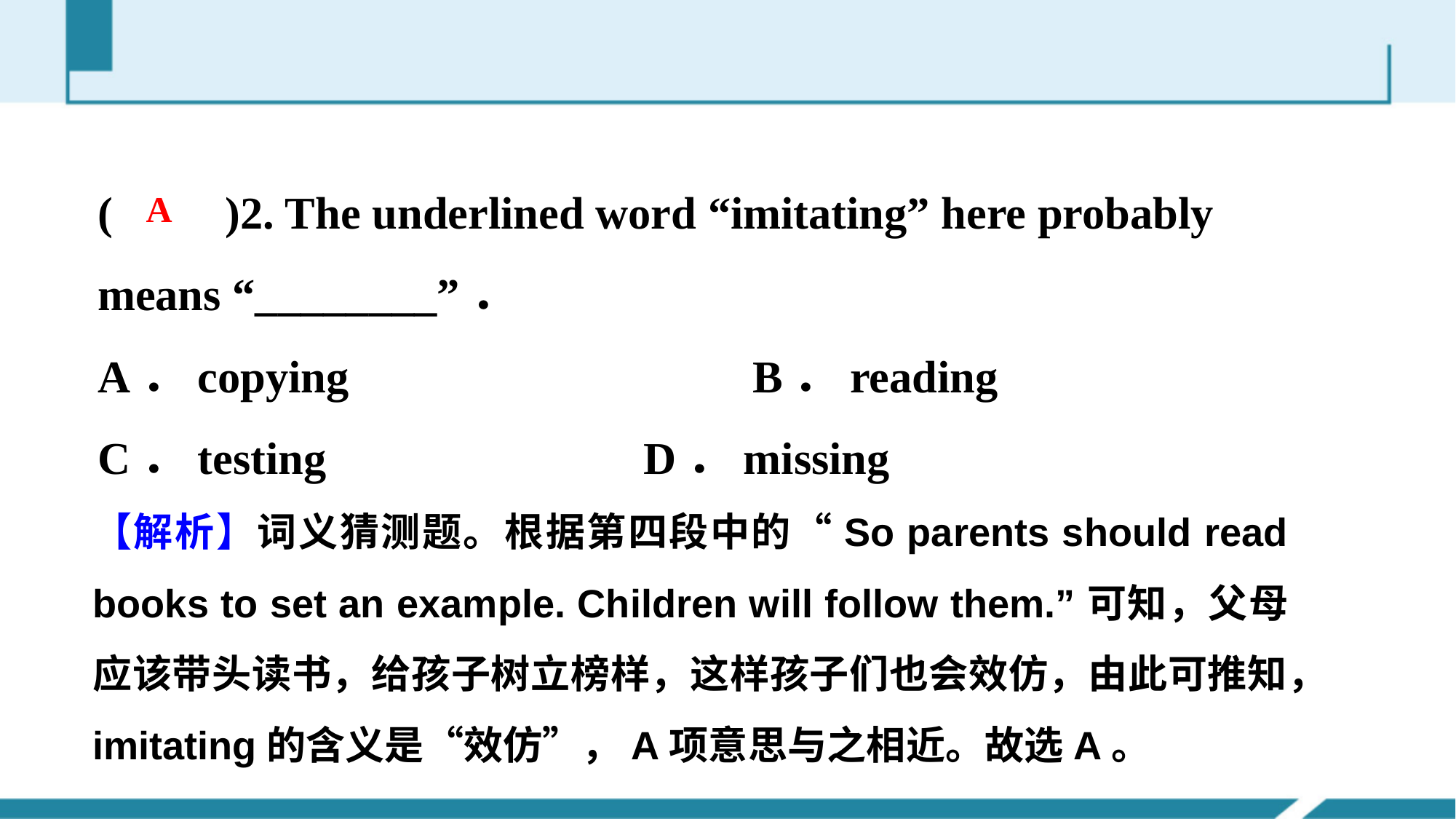

(　　)2. The underlined word “imitating” here probably means “________”．
A．copying   　			B．reading
C．testing  　			D．missing
A
【解析】词义猜测题。根据第四段中的“So parents should read books to set an example. Children will follow them.”可知，父母应该带头读书，给孩子树立榜样，这样孩子们也会效仿，由此可推知，imitating的含义是“效仿”，A项意思与之相近。故选A。